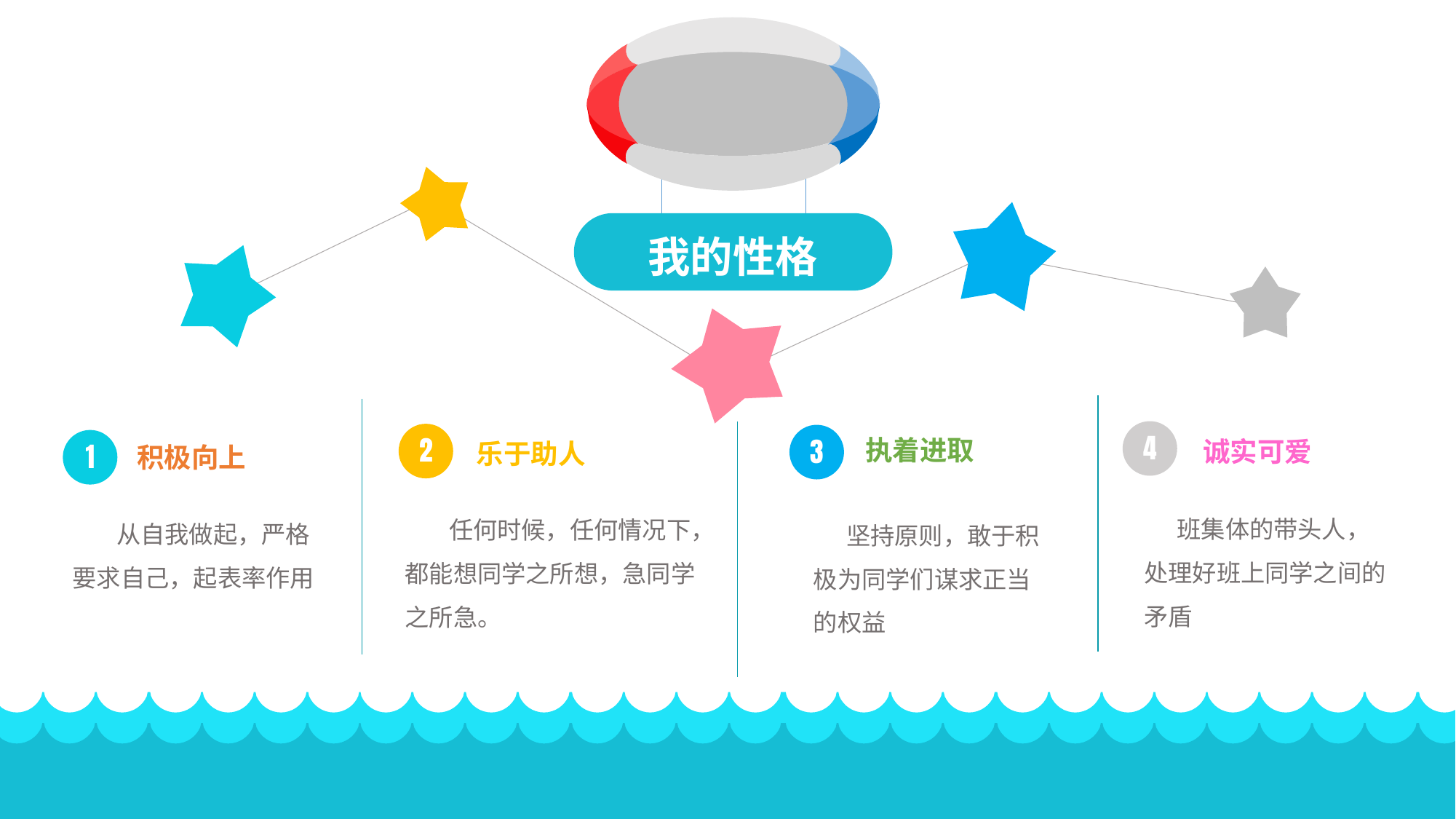

我的性格

4
2
3
执着进取
诚实可爱
1
乐于助人
积极向上
     班集体的带头人，处理好班上同学之间的矛盾
       任何时候，任何情况下，都能想同学之所想，急同学之所急。

       从自我做起，严格要求自己，起表率作用

     坚持原则，敢于积极为同学们谋求正当的权益